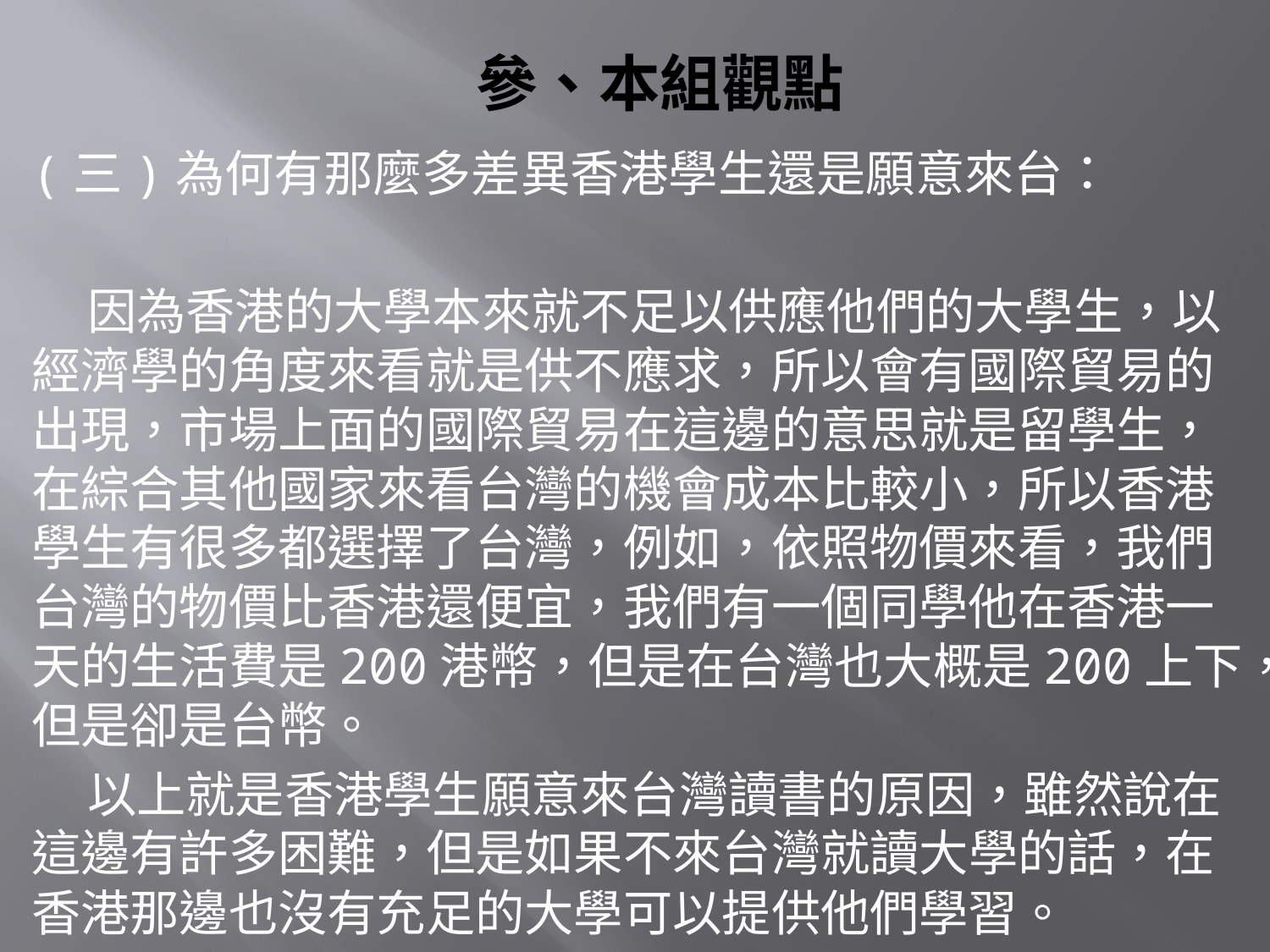

# 參、本組觀點
(三)為何有那麼多差異香港學生還是願意來台：

    因為香港的大學本來就不足以供應他們的大學生，以經濟學的角度來看就是供不應求，所以會有國際貿易的出現，市場上面的國際貿易在這邊的意思就是留學生，在綜合其他國家來看台灣的機會成本比較小，所以香港學生有很多都選擇了台灣，例如，依照物價來看，我們台灣的物價比香港還便宜，我們有一個同學他在香港一天的生活費是200港幣，但是在台灣也大概是200上下，但是卻是台幣。
    以上就是香港學生願意來台灣讀書的原因，雖然說在這邊有許多困難，但是如果不來台灣就讀大學的話，在香港那邊也沒有充足的大學可以提供他們學習。